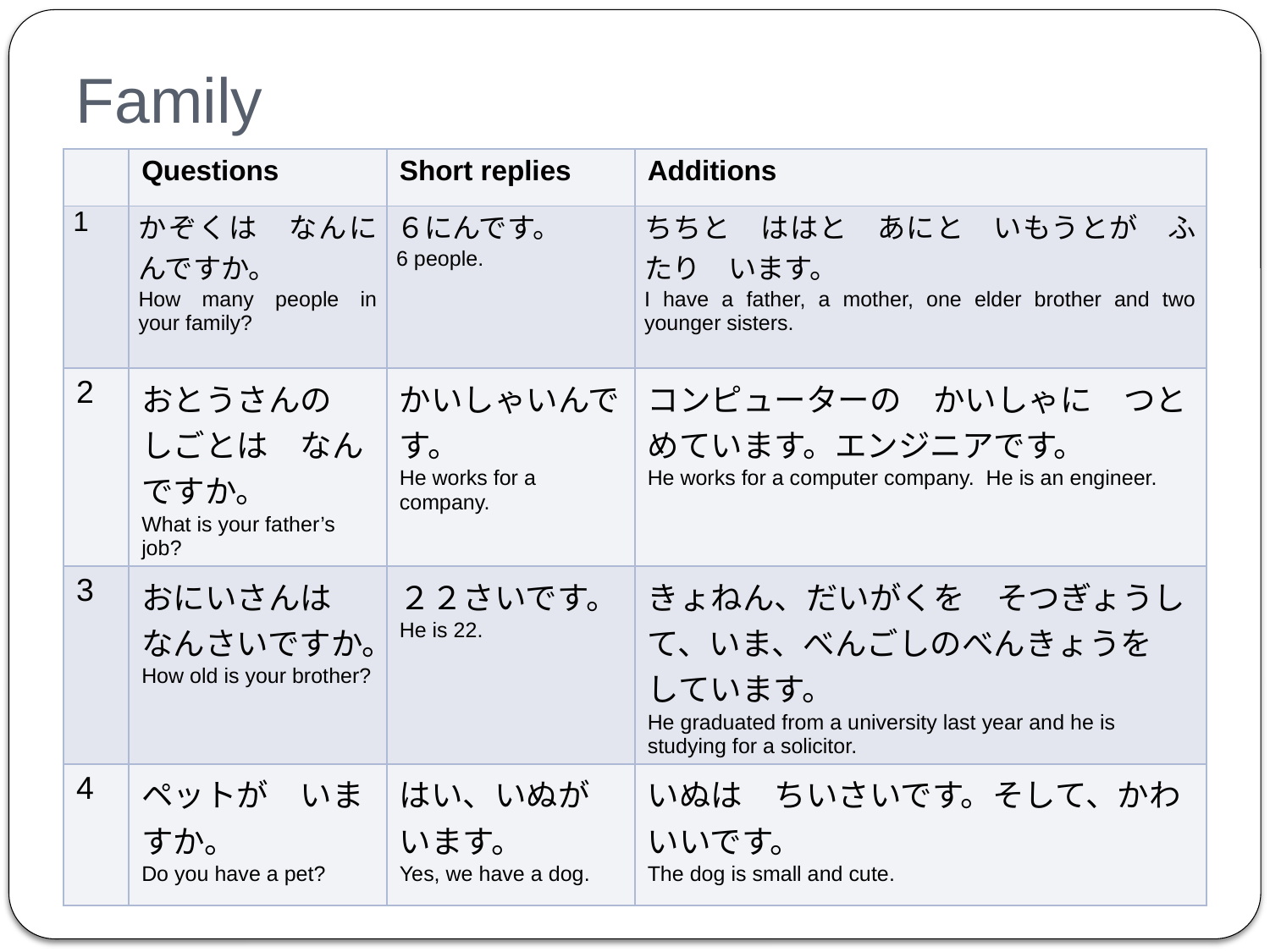

# Family
|  | Questions | Short replies | Additions |
| --- | --- | --- | --- |
| 1 | かぞくは　なんにんですか。 How many people in your family? | ６にんです。 6 people. | ちちと　ははと　あにと　いもうとが　ふたり　います。 I have a father, a mother, one elder brother and two younger sisters. |
| 2 | おとうさんの　しごとは　なんですか。 What is your father’s job? | かいしゃいんです。 He works for a company. | コンピューターの　かいしゃに　つとめています。エンジニアです。 He works for a computer company. He is an engineer. |
| 3 | おにいさんは　なんさいですか。 How old is your brother? | ２２さいです。 He is 22. | きょねん、だいがくを　そつぎょうして、いま、べんごしのべんきょうを　しています。 He graduated from a university last year and he is studying for a solicitor. |
| 4 | ペットが　いますか。 Do you have a pet? | はい、いぬが　います。 Yes, we have a dog. | いぬは　ちいさいです。そして、かわいいです。 The dog is small and cute. |